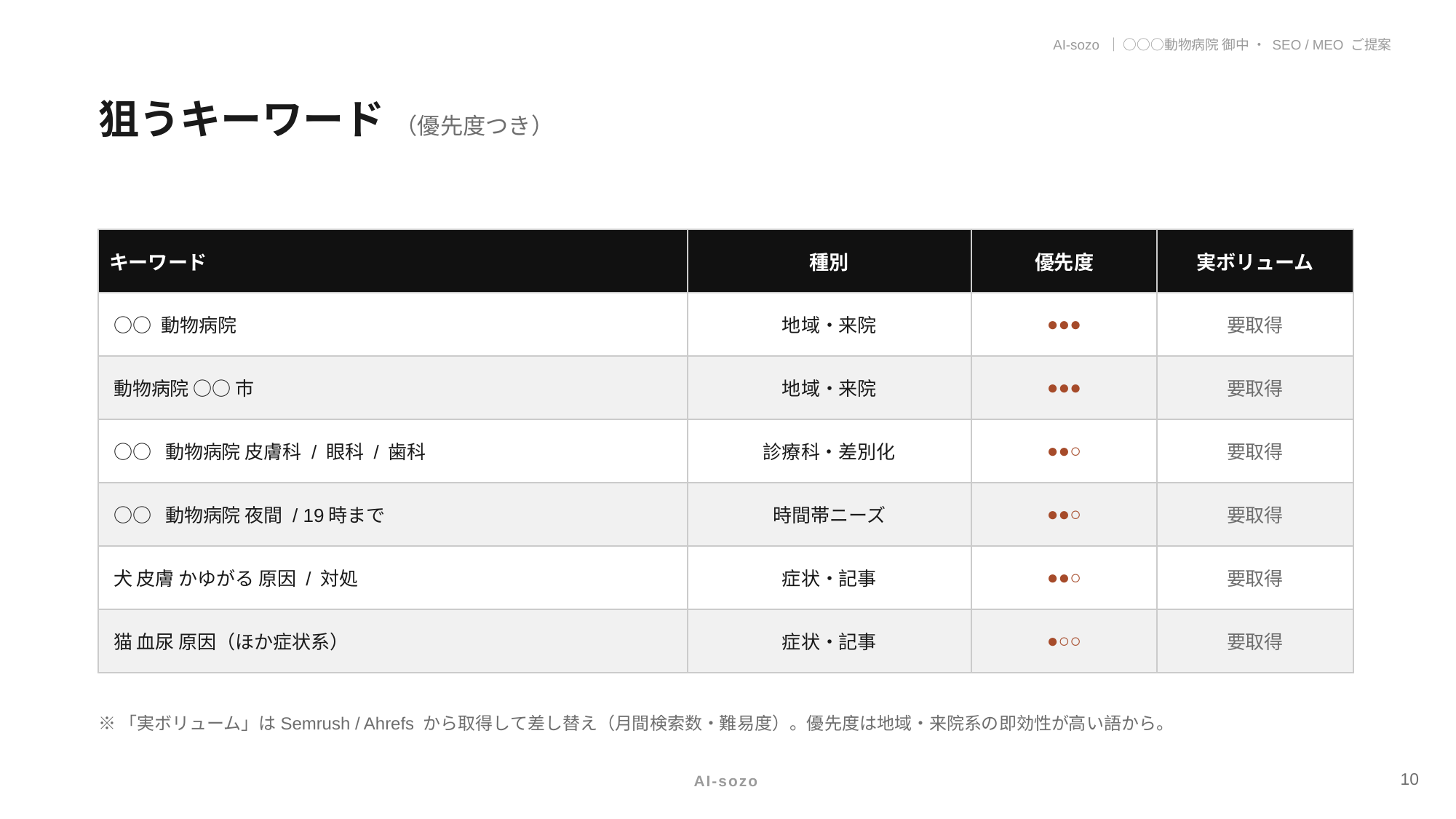

AI-sozo ｜ ○○○動物病院 御中 ・ SEO / MEO ご提案
狙うキーワード  （優先度つき）
| キーワード | 種別 | 優先度 | 実ボリューム |
| --- | --- | --- | --- |
| ○○ 動物病院 | 地域・来院 | ●●● | 要取得 |
| 動物病院 ○○ 市 | 地域・来院 | ●●● | 要取得 |
| ○○ 動物病院 皮膚科 / 眼科 / 歯科 | 診療科・差別化 | ●●○ | 要取得 |
| ○○ 動物病院 夜間 / 19時まで | 時間帯ニーズ | ●●○ | 要取得 |
| 犬 皮膚 かゆがる 原因 / 対処 | 症状・記事 | ●●○ | 要取得 |
| 猫 血尿 原因（ほか症状系） | 症状・記事 | ●○○ | 要取得 |
※「実ボリューム」はSemrush / Ahrefs から取得して差し替え（月間検索数・難易度）。優先度は地域・来院系の即効性が高い語から。
10
AI-sozo